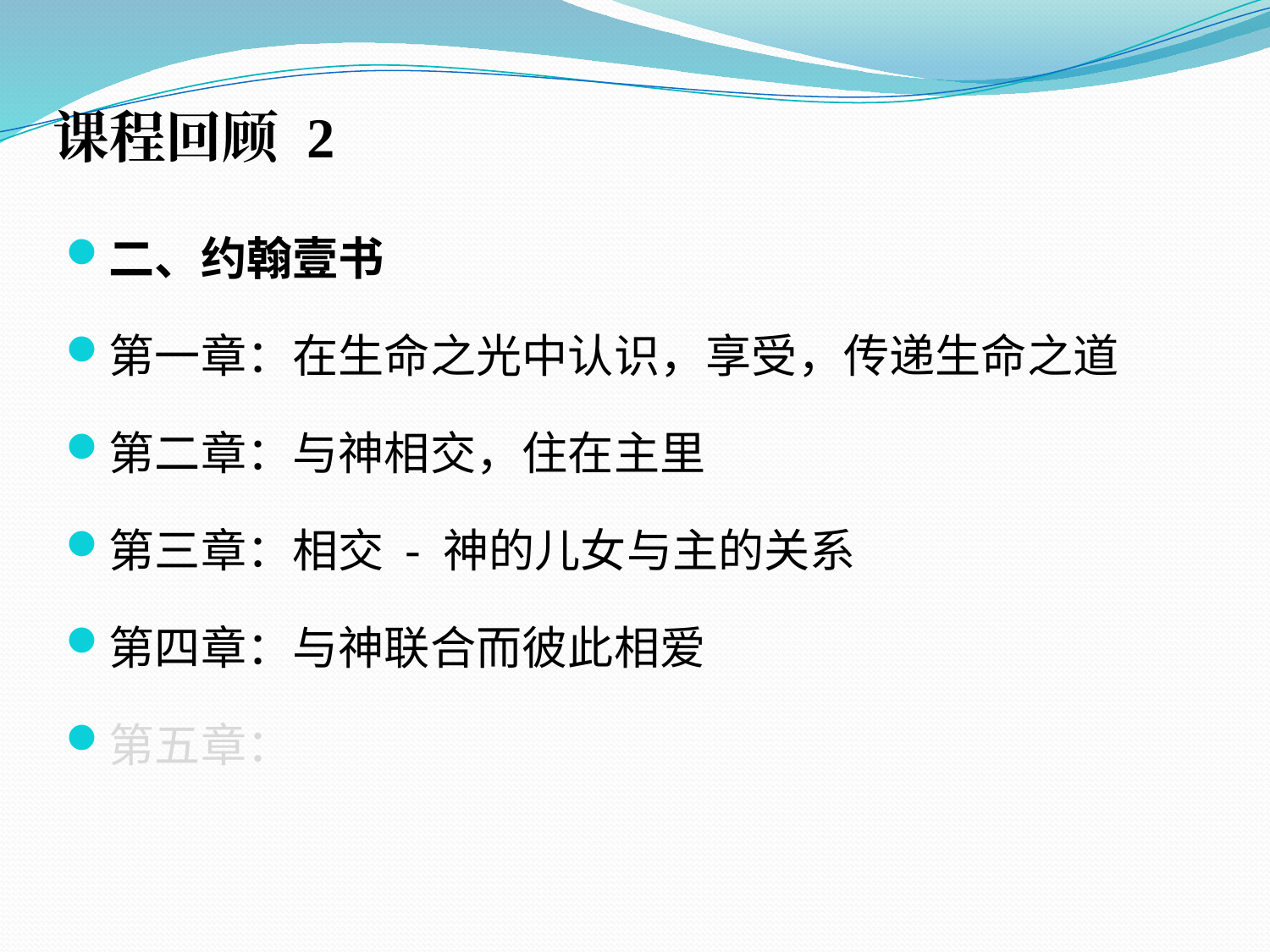

# 课程回顾 2
二、约翰壹书
第一章：在生命之光中认识，享受，传递生命之道
第二章：与神相交，住在主里
第三章：相交 - 神的儿女与主的关系
第四章：与神联合而彼此相爱
第五章：